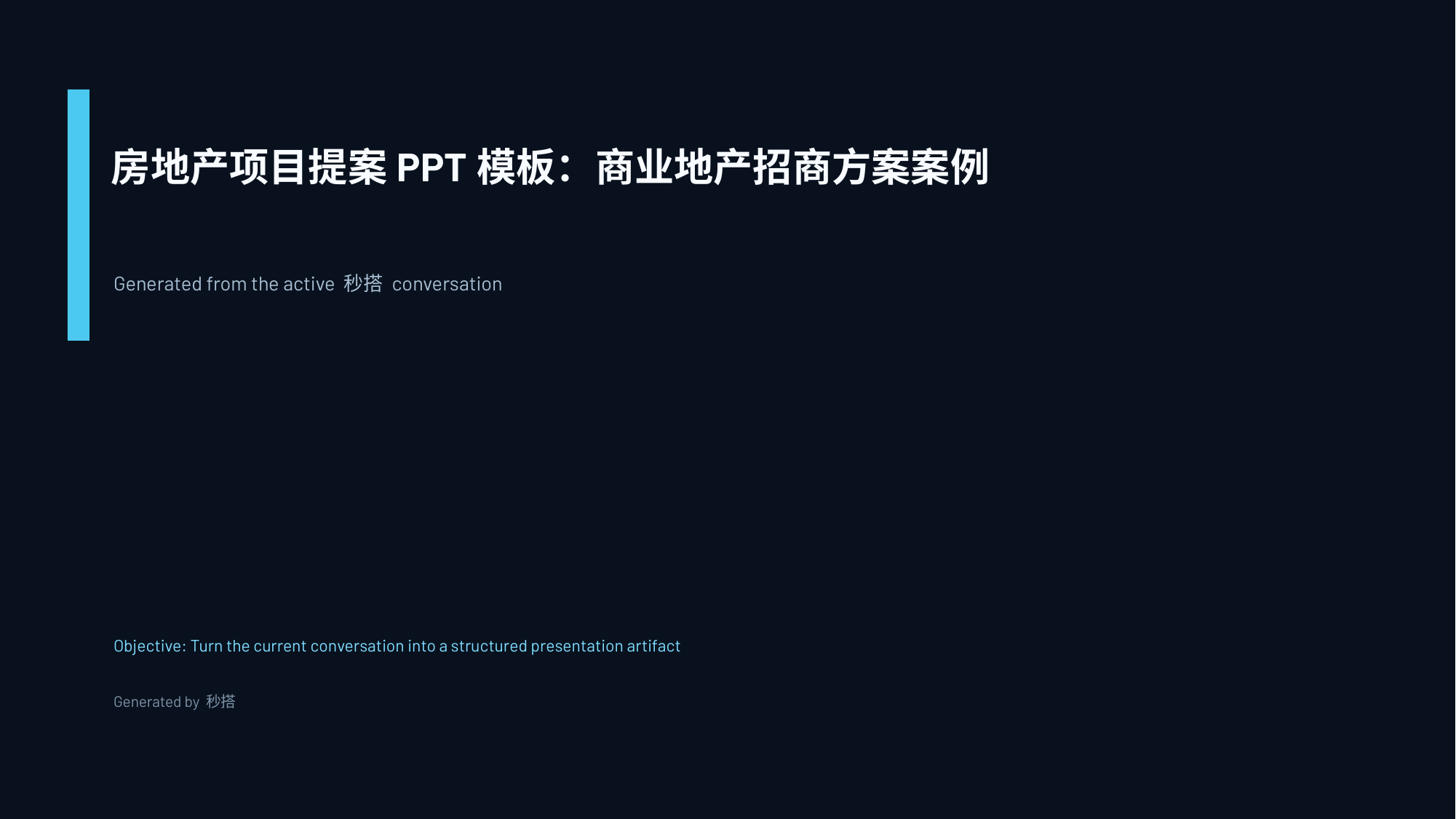

房地产项目提案PPT模板：商业地产招商方案案例
Generated from the active 秒搭 conversation
Objective: Turn the current conversation into a structured presentation artifact
Generated by 秒搭